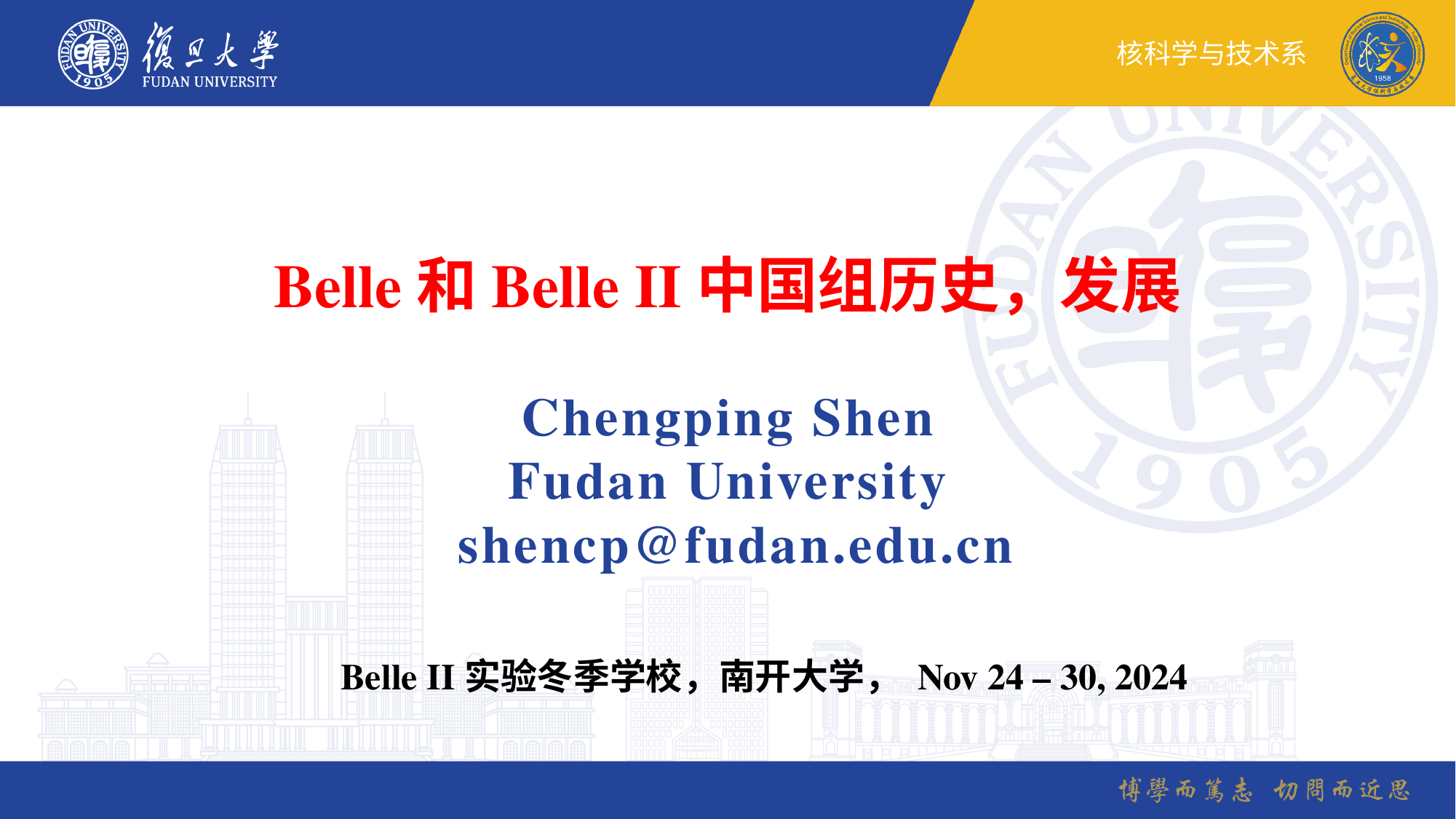

Belle和Belle II中国组历史，发展

Chengping Shen
Fudan University
 shencp@fudan.edu.cn
Belle II实验冬季学校，南开大学， Nov 24 – 30, 2024